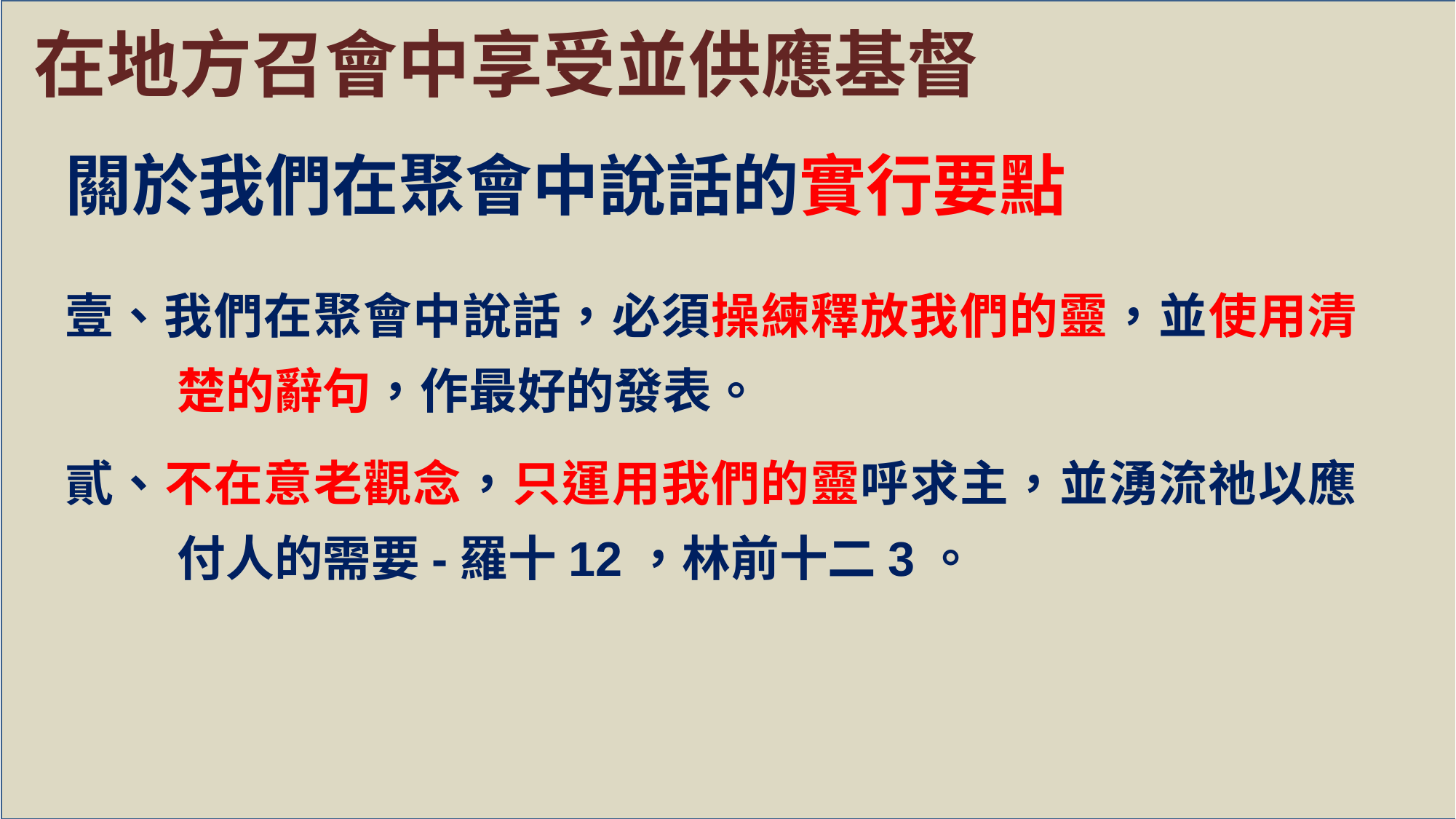

在地方召會中享受並供應基督
關於我們在聚會中說話的實行要點
壹、我們在聚會中說話，必須操練釋放我們的靈，並使用清楚的辭句，作最好的發表。
貳、不在意老觀念，只運用我們的靈呼求主，並湧流祂以應付人的需要-羅十12，林前十二3。